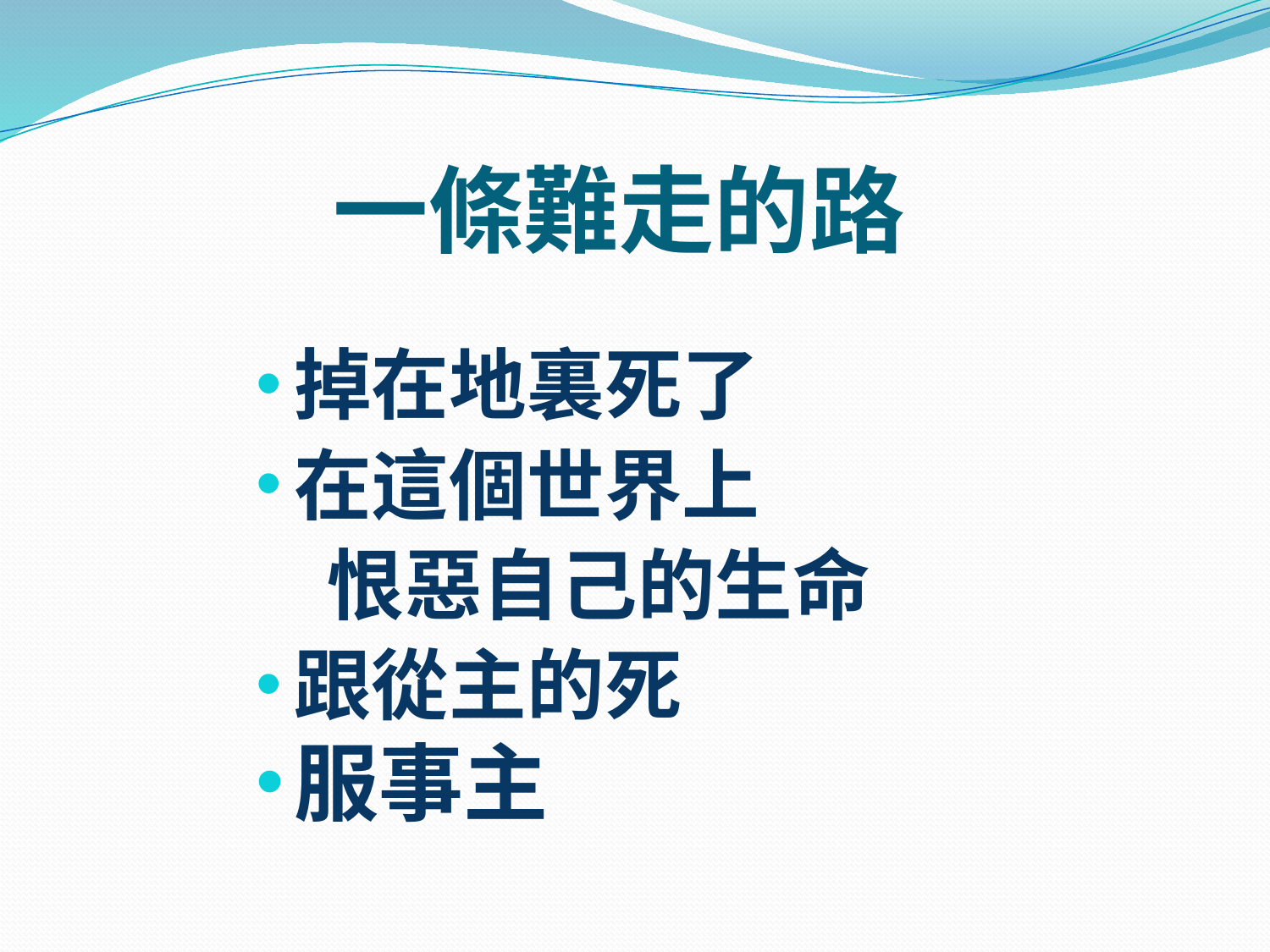

# 一條難走的路
掉在地裏死了
在這個世界上
   恨惡自己的生命
跟從主的死
服事主